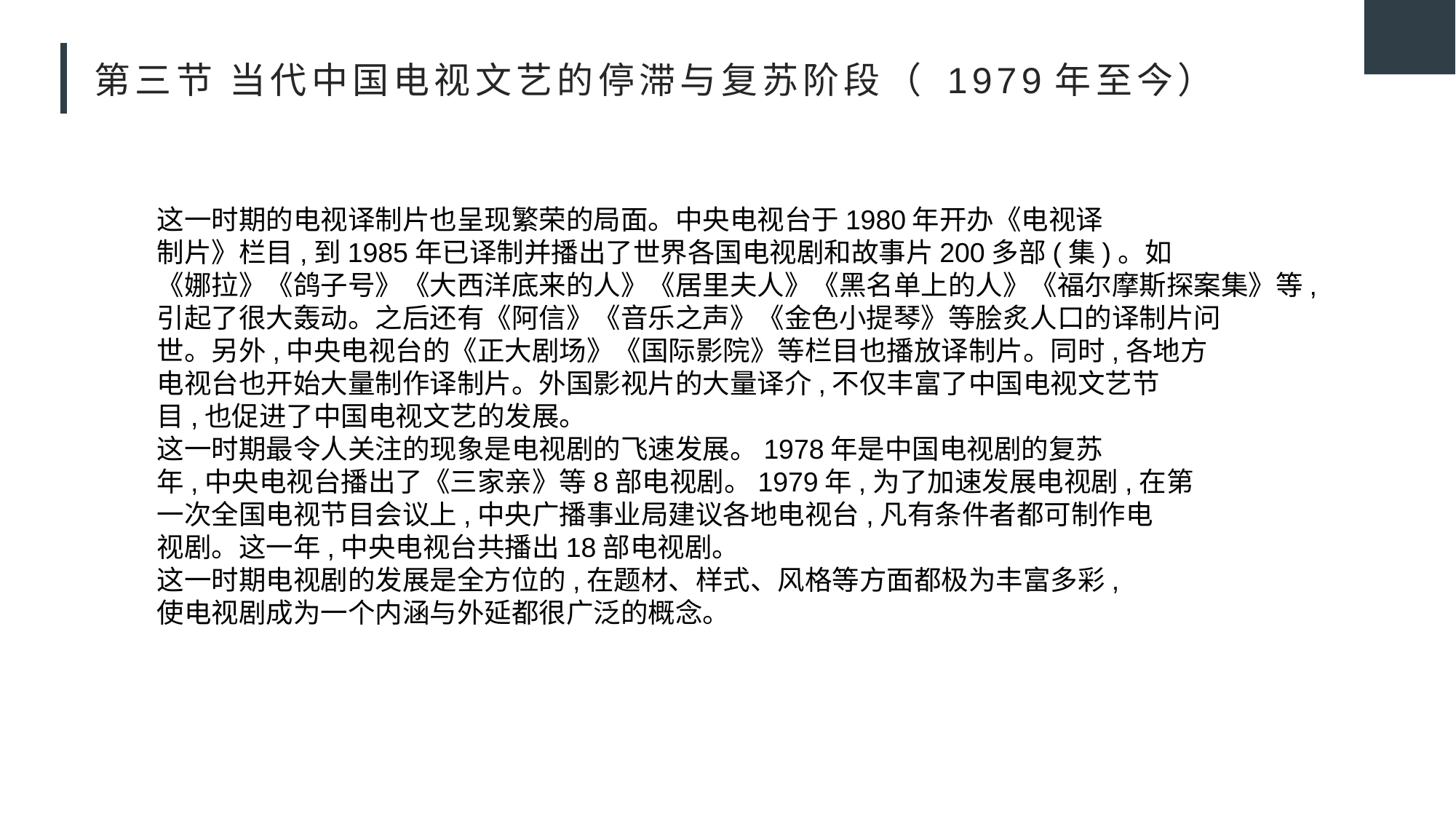

# 第三节 当代中国电视文艺的停滞与复苏阶段（ 1979年至今）
这一时期的电视译制片也呈现繁荣的局面。中央电视台于1980年开办《电视译
制片》栏目,到1985年已译制并播出了世界各国电视剧和故事片200多部(集)。如
《娜拉》《鸽子号》《大西洋底来的人》《居里夫人》《黑名单上的人》《福尔摩斯探案集》等,
引起了很大轰动。之后还有《阿信》《音乐之声》《金色小提琴》等脍炙人口的译制片问
世。另外,中央电视台的《正大剧场》《国际影院》等栏目也播放译制片。同时,各地方
电视台也开始大量制作译制片。外国影视片的大量译介,不仅丰富了中国电视文艺节
目,也促进了中国电视文艺的发展。
这一时期最令人关注的现象是电视剧的飞速发展。1978年是中国电视剧的复苏
年,中央电视台播出了《三家亲》等8部电视剧。1979年,为了加速发展电视剧,在第
一次全国电视节目会议上,中央广播事业局建议各地电视台,凡有条件者都可制作电
视剧。这一年,中央电视台共播出18部电视剧。
这一时期电视剧的发展是全方位的,在题材、样式、风格等方面都极为丰富多彩,
使电视剧成为一个内涵与外延都很广泛的概念。